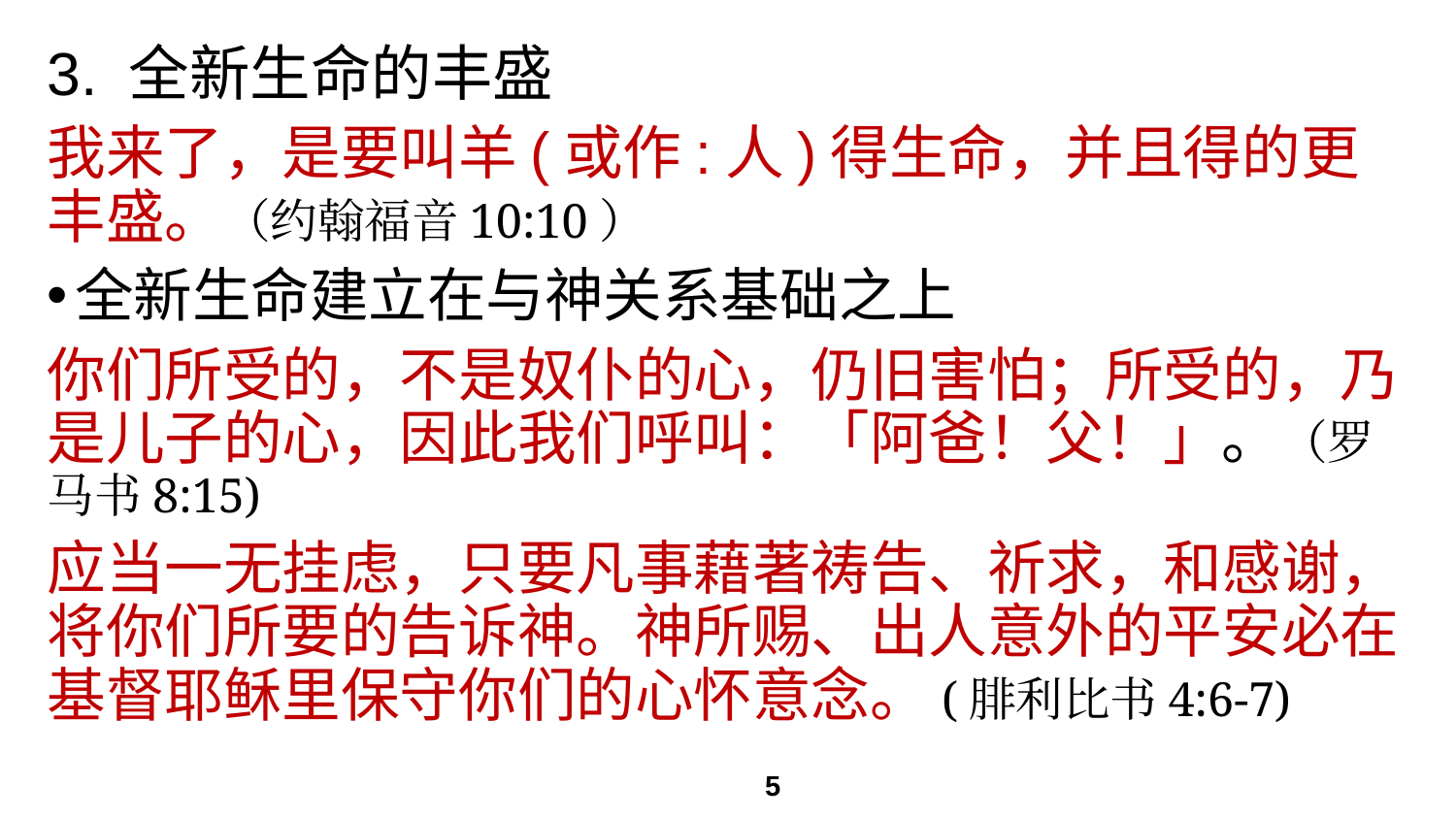

# 3. 全新生命的丰盛
我来了，是要叫羊(或作:人)得生命，并且得的更丰盛。（约翰福音10:10）
全新生命建立在与神关系基础之上
你们所受的，不是奴仆的心，仍旧害怕；所受的，乃是儿子的心，因此我们呼叫：「阿爸！父！」。（罗马书8:15)
应当一无挂虑，只要凡事藉著祷告、祈求，和感谢，将你们所要的告诉神。神所赐、出人意外的平安必在基督耶稣里保守你们的心怀意念。(腓利比书4:6-7)
5